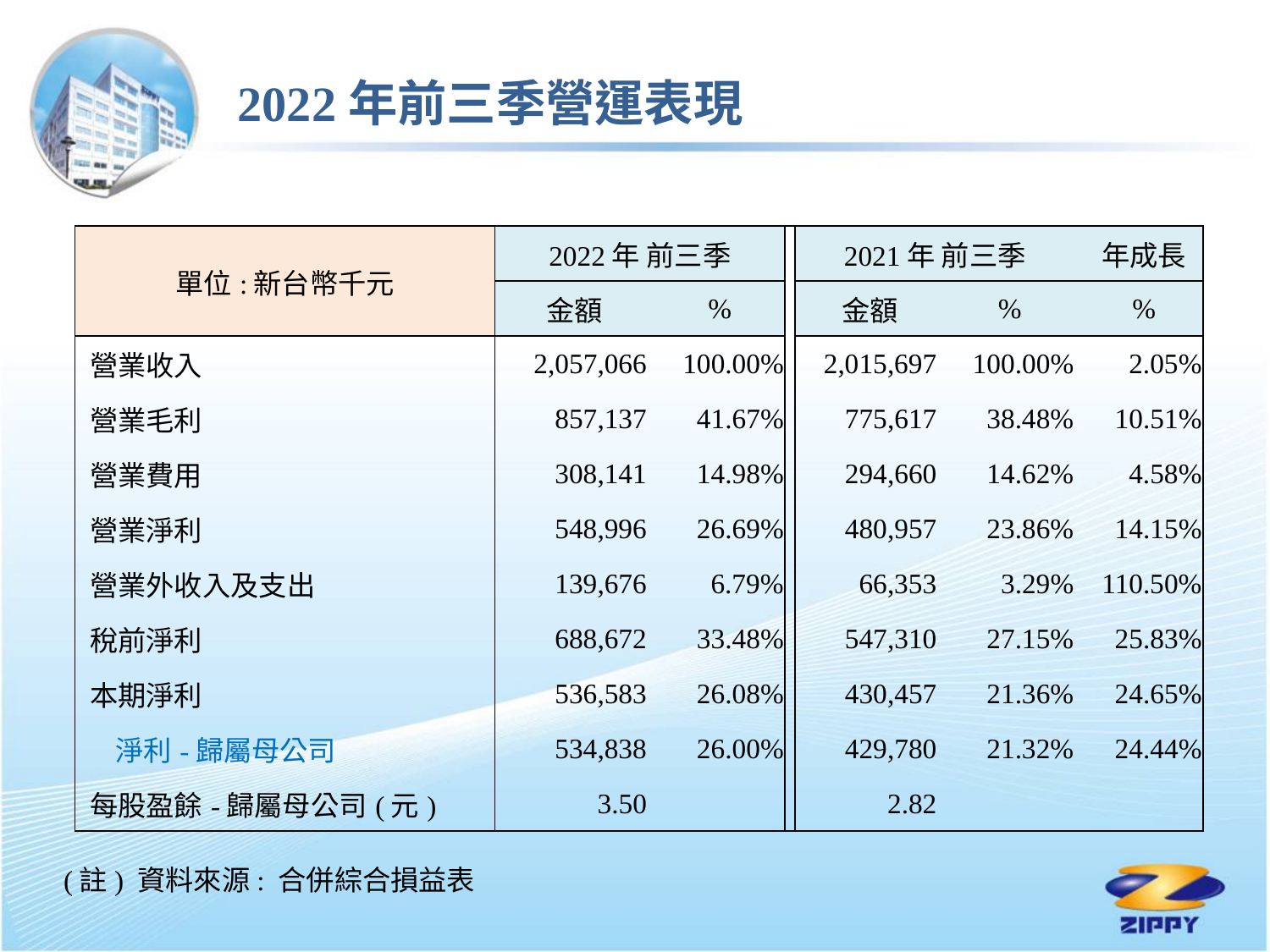

2022年前三季營運表現
| 單位:新台幣千元 | 2022年 前三季 |  |  | 2021年 前三季 |  |  | 年成長 |
| --- | --- | --- | --- | --- | --- | --- | --- |
|  | 金額 | % |  | 金額 | % |  | % |
| 營業收入 | 2,057,066 | 100.00% |  | 2,015,697 | 100.00% |  | 2.05% |
| 營業毛利 | 857,137 | 41.67% |  | 775,617 | 38.48% |  | 10.51% |
| 營業費用 | 308,141 | 14.98% |  | 294,660 | 14.62% |  | 4.58% |
| 營業淨利 | 548,996 | 26.69% |  | 480,957 | 23.86% |  | 14.15% |
| 營業外收入及支出 | 139,676 | 6.79% |  | 66,353 | 3.29% |  | 110.50% |
| 稅前淨利 | 688,672 | 33.48% |  | 547,310 | 27.15% |  | 25.83% |
| 本期淨利 | 536,583 | 26.08% |  | 430,457 | 21.36% |  | 24.65% |
| 淨利-歸屬母公司 | 534,838 | 26.00% |  | 429,780 | 21.32% |  | 24.44% |
| 每股盈餘-歸屬母公司(元) | 3.50 |  |  | 2.82 |  |  |  |
(註) 資料來源: 合併綜合損益表